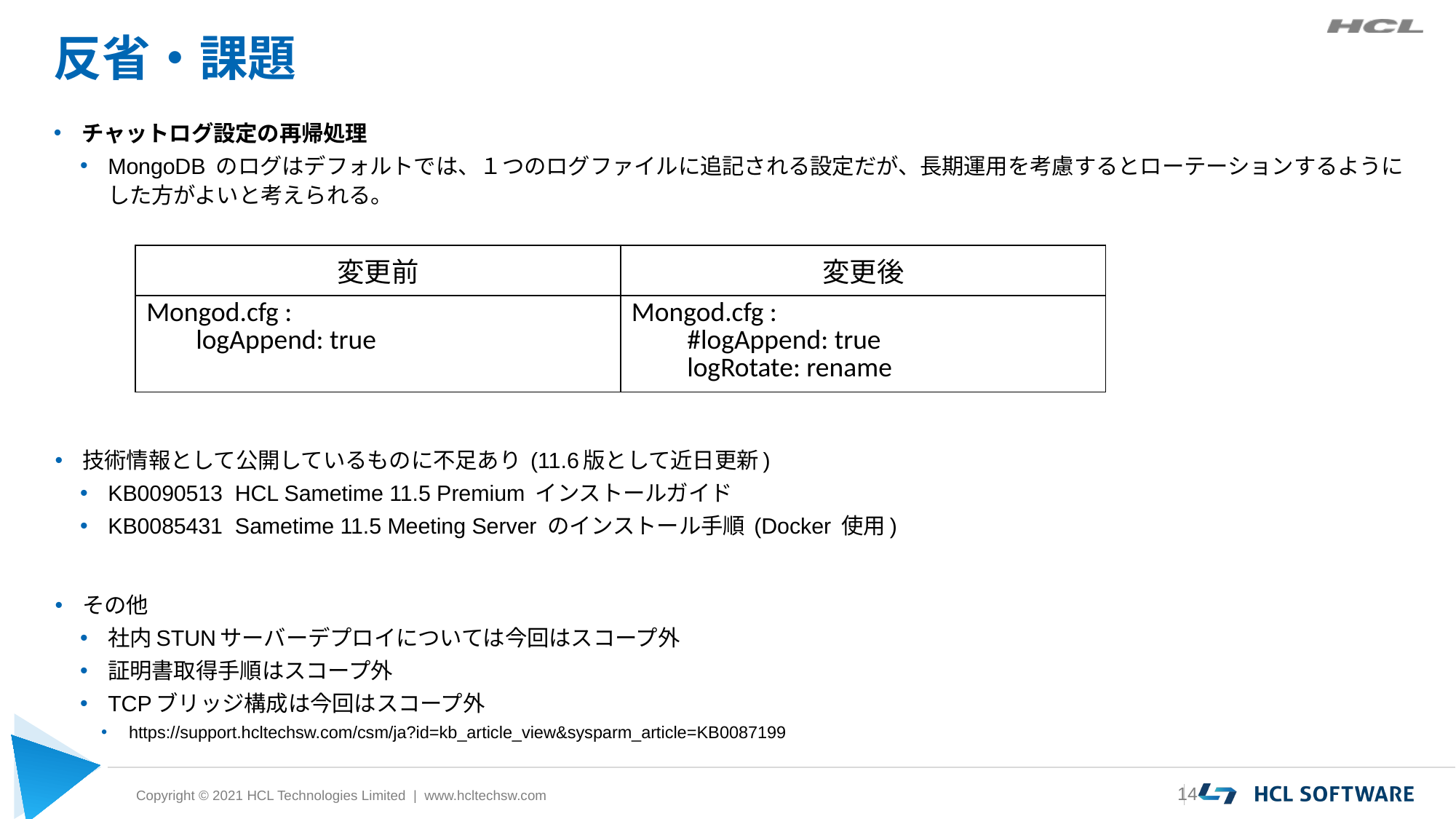

# 反省・課題
チャットログ設定の再帰処理
MongoDB のログはデフォルトでは、１つのログファイルに追記される設定だが、長期運用を考慮するとローテーションするようにした方がよいと考えられる。

技術情報として公開しているものに不足あり (11.6版として近日更新)
KB0090513  HCL Sametime 11.5 Premium インストールガイド
KB0085431  Sametime 11.5 Meeting Server のインストール手順 (Docker 使用)

その他
社内STUNサーバーデプロイについては今回はスコープ外
証明書取得手順はスコープ外
TCPブリッジ構成は今回はスコープ外
https://support.hcltechsw.com/csm/ja?id=kb_article_view&sysparm_article=KB0087199
| 変更前 | 変更後 |
| --- | --- |
| Mongod.cfg :         logAppend: true | Mongod.cfg :          #logAppend: true          logRotate: rename |